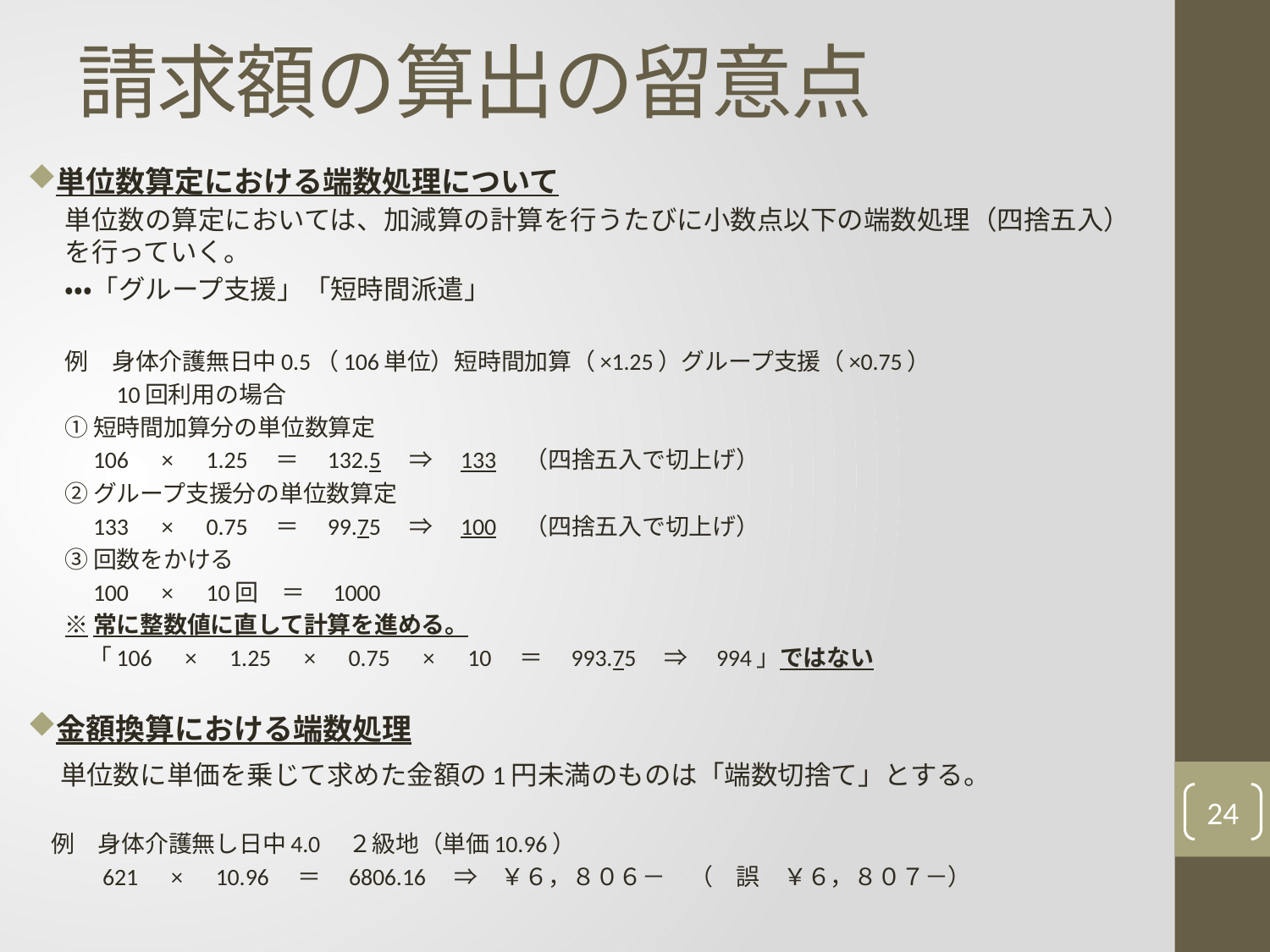

# 請求額の算出の留意点
単位数算定における端数処理について
単位数の算定においては、加減算の計算を行うたびに小数点以下の端数処理（四捨五入）を行っていく。
・・・「グループ支援」「短時間派遣」

例　身体介護無日中0.5（106単位）短時間加算（×1.25）グループ支援（×0.75）
　　10回利用の場合
①短時間加算分の単位数算定
　106　×　1.25　＝　132.5　⇒　133　（四捨五入で切上げ）
②グループ支援分の単位数算定
　133　×　0.75　＝　99.75　⇒　100　（四捨五入で切上げ）
③回数をかける
　100　×　10回　＝　1000
※常に整数値に直して計算を進める。
　「106　×　1.25　×　0.75　×　10　＝　993.75　⇒　994」ではない

金額換算における端数処理
　単位数に単価を乗じて求めた金額の1円未満のものは「端数切捨て」とする。

　例　身体介護無し日中4.0　２級地（単価10.96）
　　　621　×　10.96　＝　6806.16　⇒　￥６，８０６－　（　誤　￥６，８０７－）
24